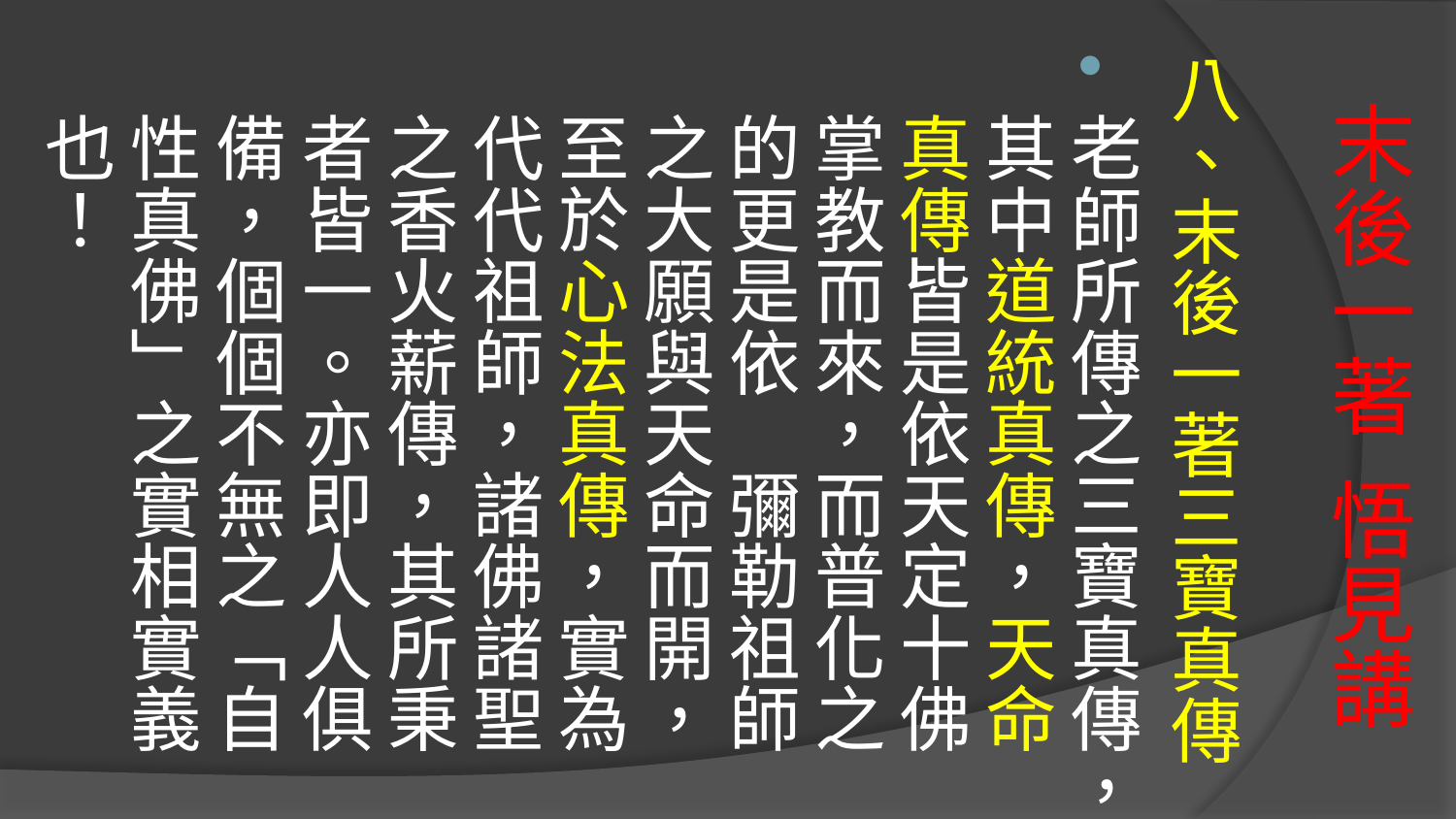

八、末後一著三寶真傳
老師所傳之三寶真傳，其中道統真傳，天命真傳皆是依天定十佛掌教而來，而普化之的更是依　彌勒祖師之大願與天命而開，至於心法真傳，實為代代祖師，諸佛諸聖之香火薪傳，其所秉者皆一。亦即人人俱備，個個不無之「自性真佛」之實相實義也！
# 末後一著  悟見講